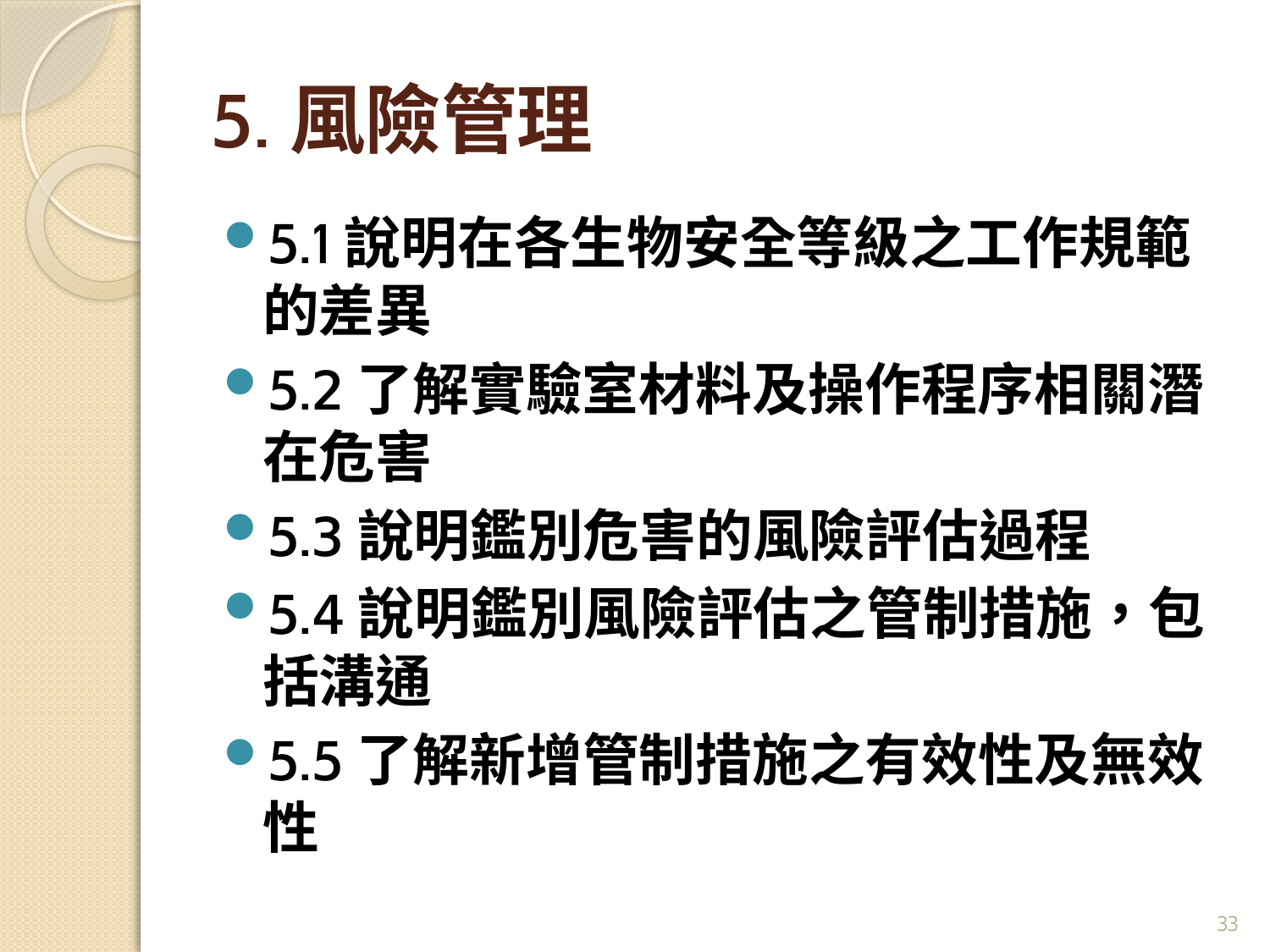

# 5.風險管理
5.1說明在各生物安全等級之工作規範的差異
5.2了解實驗室材料及操作程序相關潛在危害
5.3說明鑑別危害的風險評估過程
5.4說明鑑別風險評估之管制措施，包括溝通
5.5了解新增管制措施之有效性及無效性

33